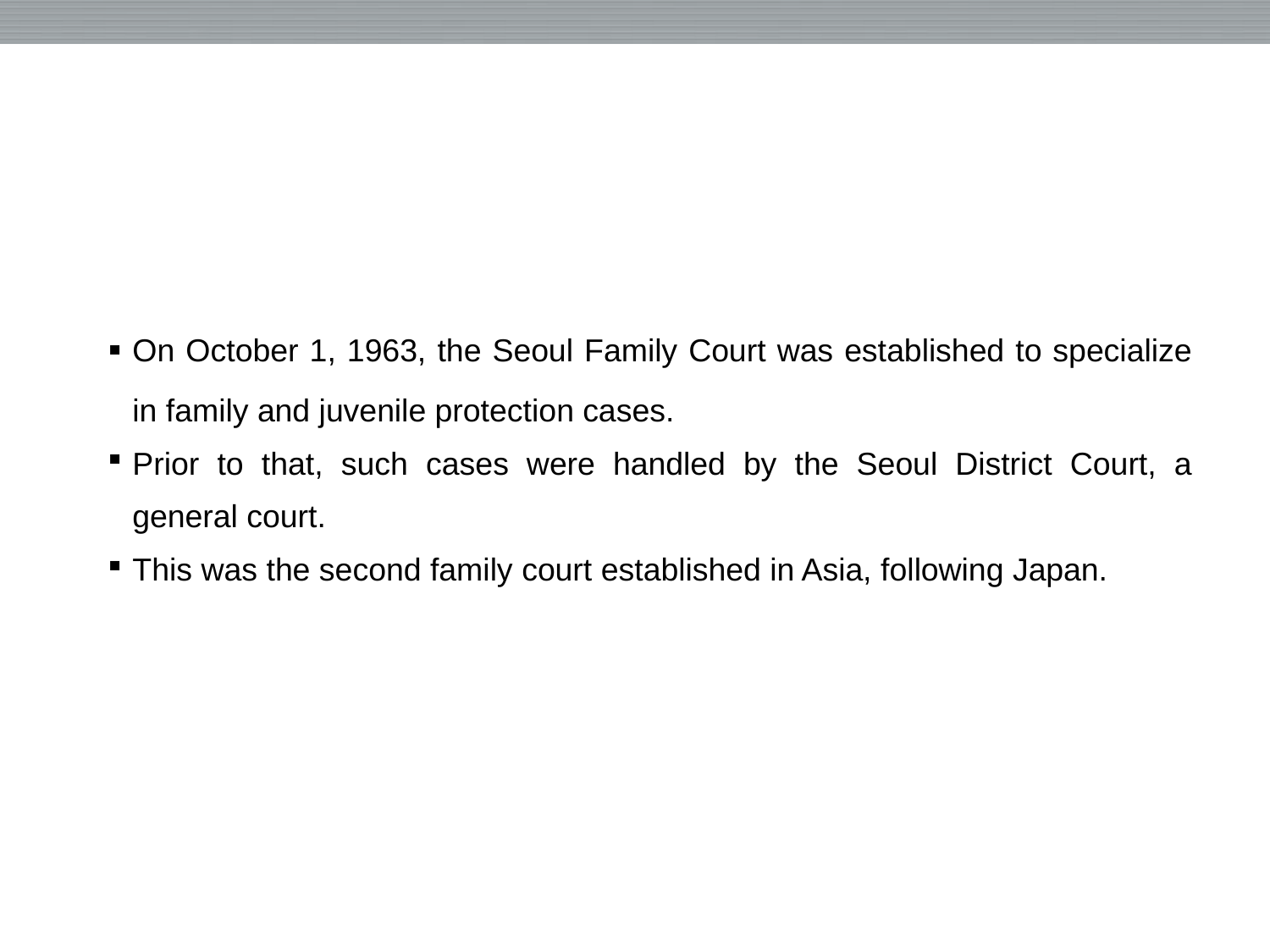

특례법 입법 경위와 목적
| ﻿On October 1, 1963, the Seoul Family Court was established to specialize in family and juvenile protection cases. Prior to that, such cases were handled by the Seoul District Court, a general court. This was the second family court established in Asia, following Japan. |
| --- |